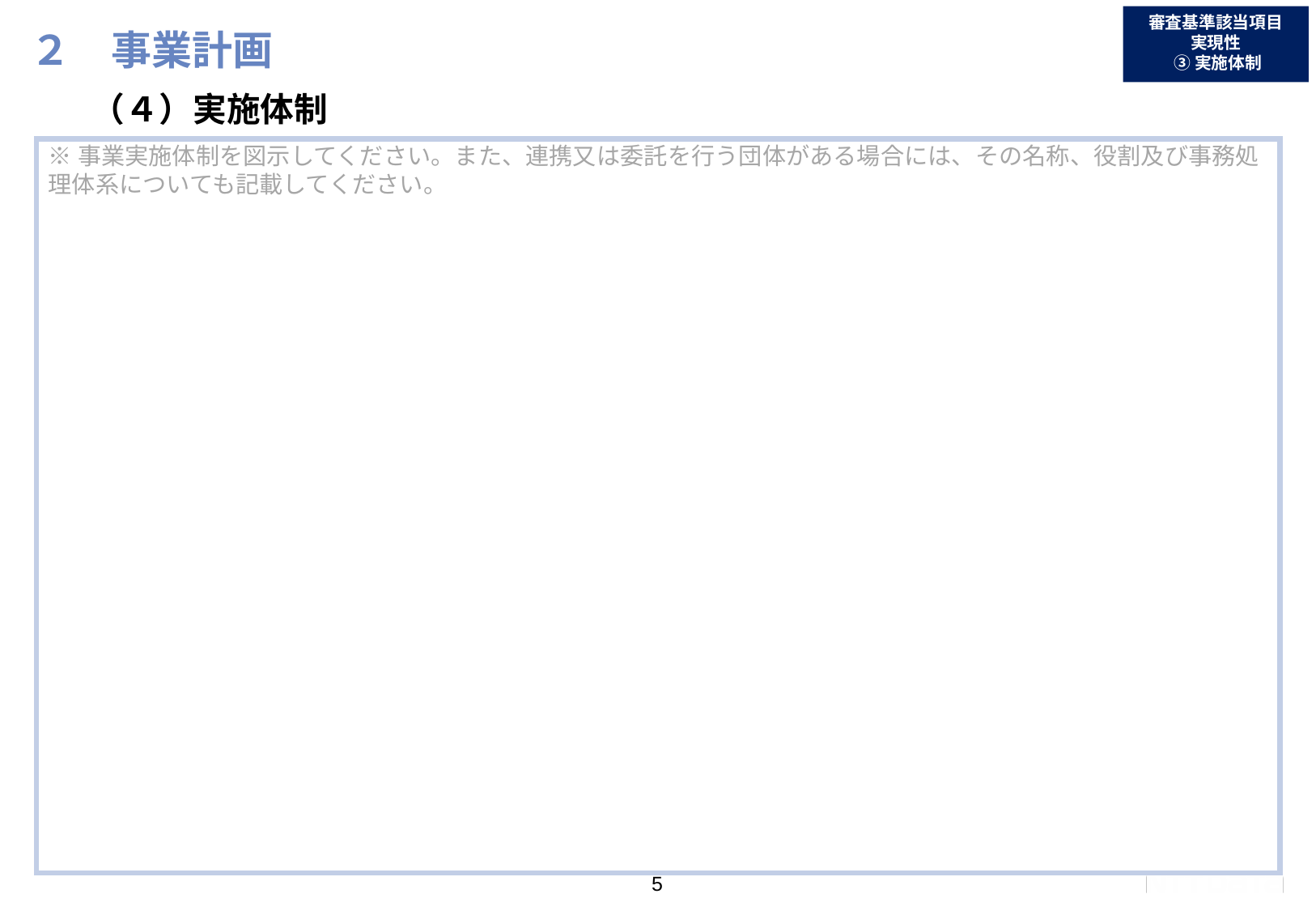

# ２　事業計画
審査基準該当項目
実現性
 ③実施体制
（４）実施体制
※事業実施体制を図示してください。また、連携又は委託を行う団体がある場合には、その名称、役割及び事務処理体系についても記載してください。